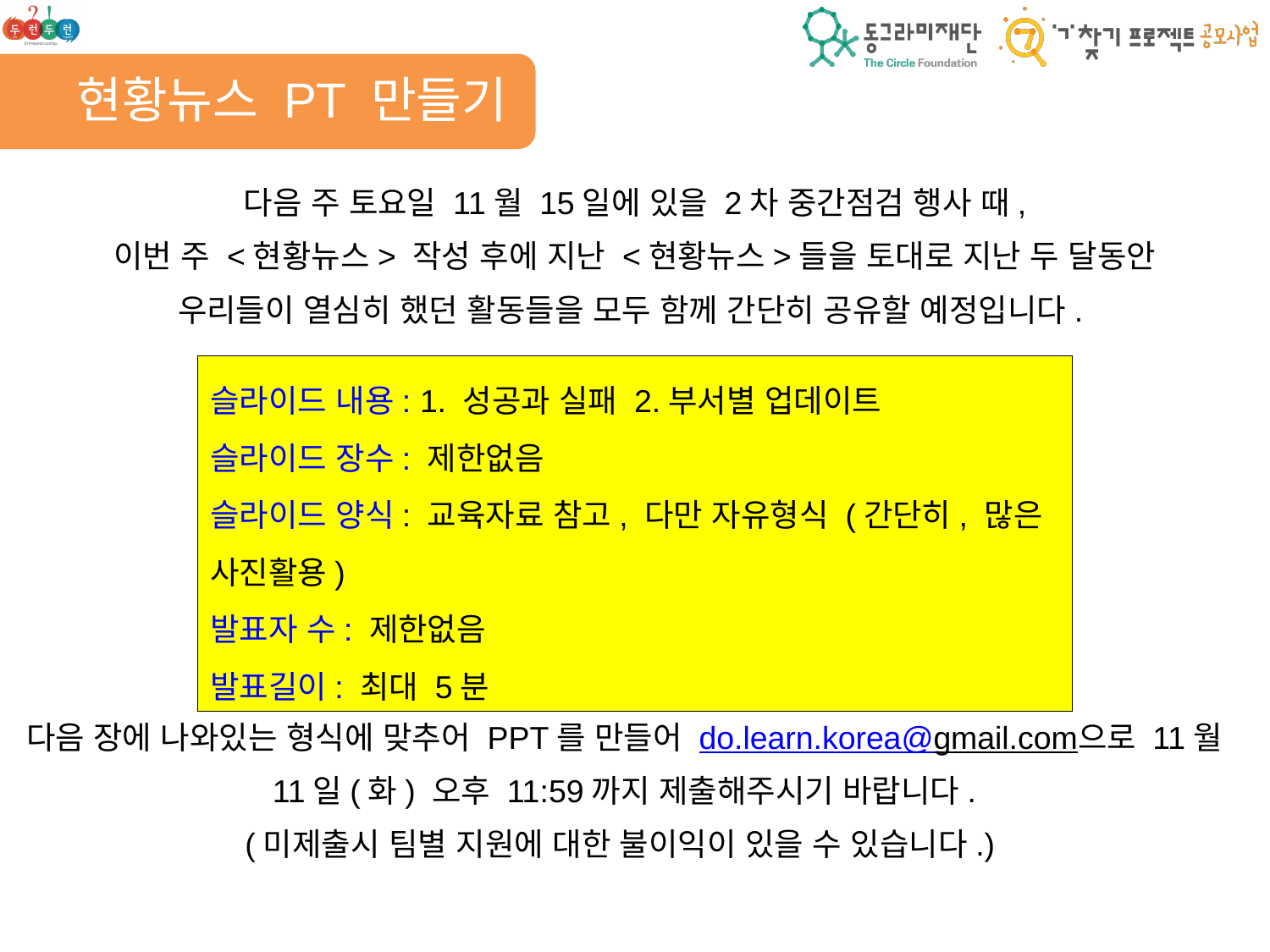

현황뉴스 PT 만들기
다음 주 토요일 11월 15일에 있을 2차 중간점검 행사 때,
이번 주 <현황뉴스> 작성 후에 지난 <현황뉴스>들을 토대로 지난 두 달동안
우리들이 열심히 했던 활동들을 모두 함께 간단히 공유할 예정입니다.
슬라이드 내용: 1. 성공과 실패 2.부서별 업데이트
슬라이드 장수: 제한없음
슬라이드 양식: 교육자료 참고, 다만 자유형식 (간단히, 많은 사진활용)
발표자 수: 제한없음
발표길이: 최대 5분
다음 장에 나와있는 형식에 맞추어 PPT를 만들어 do.learn.korea@gmail.com으로 11월 11일(화) 오후 11:59까지 제출해주시기 바랍니다.
(미제출시 팀별 지원에 대한 불이익이 있을 수 있습니다.)